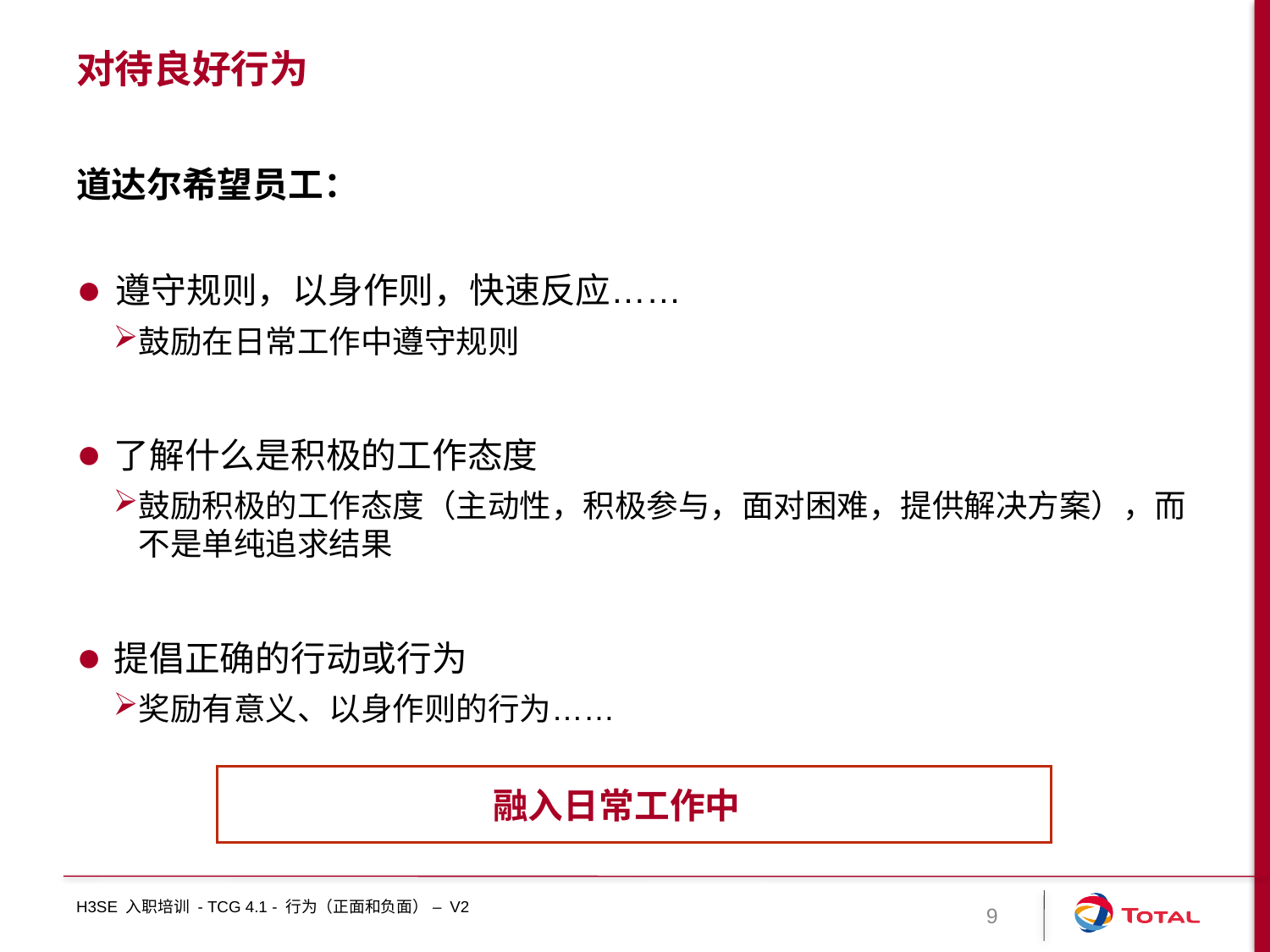

# 对待良好行为
道达尔希望员工：

遵守规则，以身作则，快速反应……
鼓励在日常工作中遵守规则

了解什么是积极的工作态度
鼓励积极的工作态度（主动性，积极参与，面对困难，提供解决方案），而不是单纯追求结果

提倡正确的行动或行为
奖励有意义、以身作则的行为……

融入日常工作中

H3SE 入职培训 - TCG 4.1 - 行为（正面和负面） – V2
9